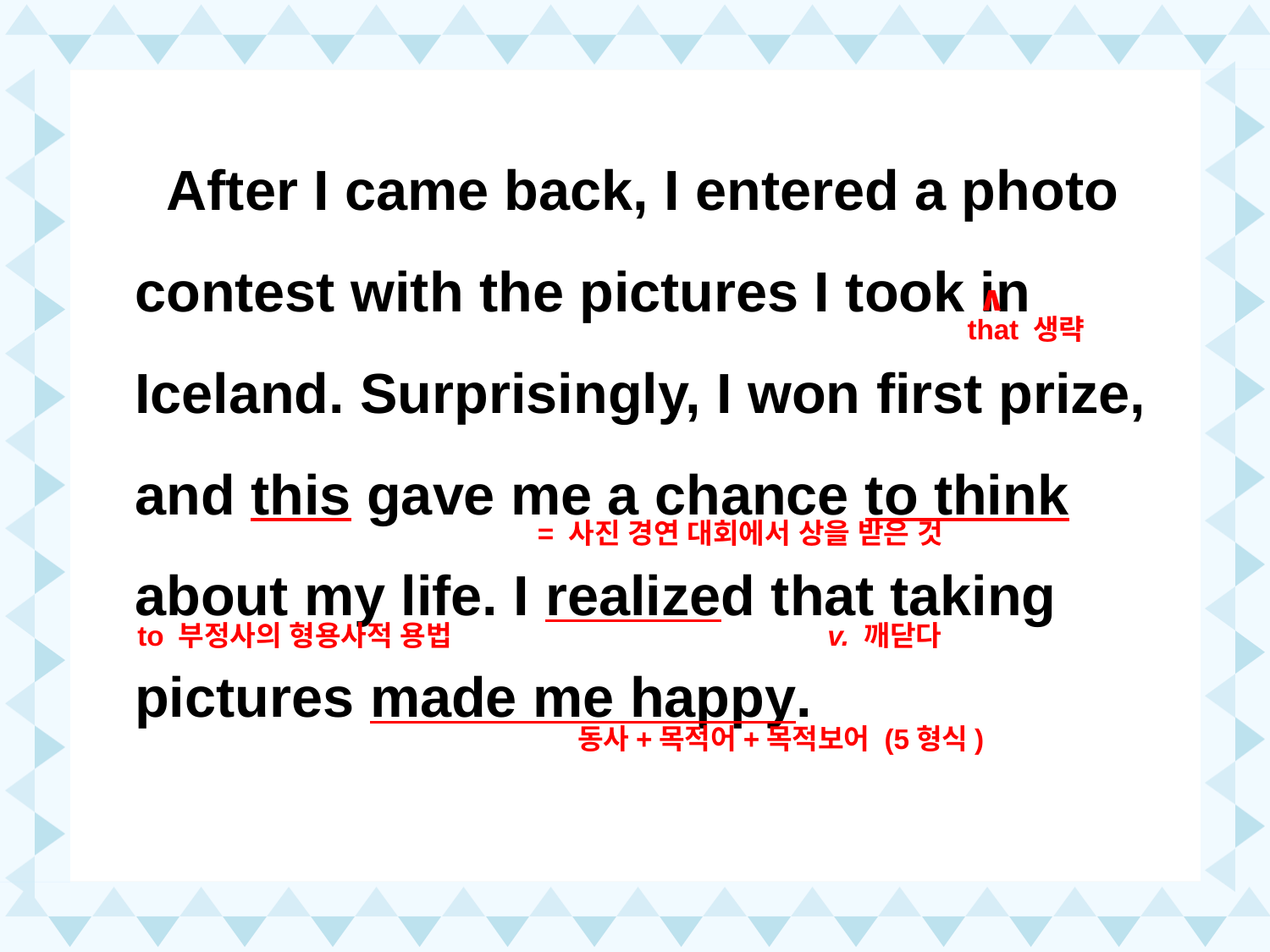

After I came back, I entered a photo contest with the pictures I took in Iceland. Surprisingly, I won first prize, and this gave me a chance to think about my life. I realized that taking pictures made me happy.
∧
that 생략
= 사진 경연 대회에서 상을 받은 것
to 부정사의 형용사적 용법
v. 깨닫다
동사+목적어+목적보어 (5형식)